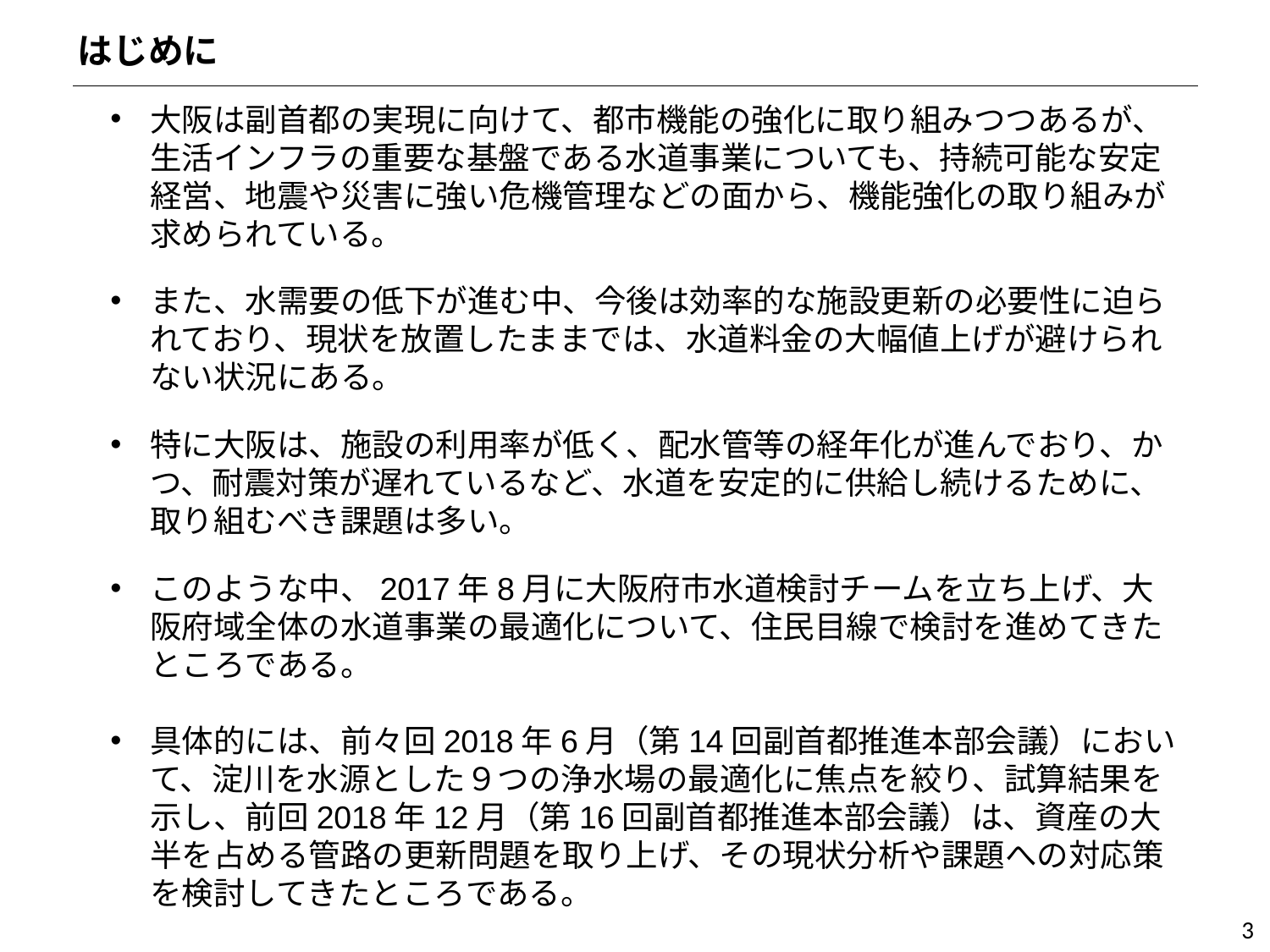

はじめに
大阪は副首都の実現に向けて、都市機能の強化に取り組みつつあるが、生活インフラの重要な基盤である水道事業についても、持続可能な安定経営、地震や災害に強い危機管理などの面から、機能強化の取り組みが求められている。

また、水需要の低下が進む中、今後は効率的な施設更新の必要性に迫られており、現状を放置したままでは、水道料金の大幅値上げが避けられない状況にある。

特に大阪は、施設の利用率が低く、配水管等の経年化が進んでおり、かつ、耐震対策が遅れているなど、水道を安定的に供給し続けるために、取り組むべき課題は多い。

このような中、2017年8月に大阪府市水道検討チームを立ち上げ、大阪府域全体の水道事業の最適化について、住民目線で検討を進めてきたところである。

具体的には、前々回2018年6月（第14回副首都推進本部会議）において、淀川を水源とした９つの浄水場の最適化に焦点を絞り、試算結果を示し、前回2018年12月（第16回副首都推進本部会議）は、資産の大半を占める管路の更新問題を取り上げ、その現状分析や課題への対応策を検討してきたところである。

今回の報告では、これまでの検討経過を振り返りつつ、浄水場や管路などに対する課題解決に向けた、その後の新たな取組みについて示すこととした。

3